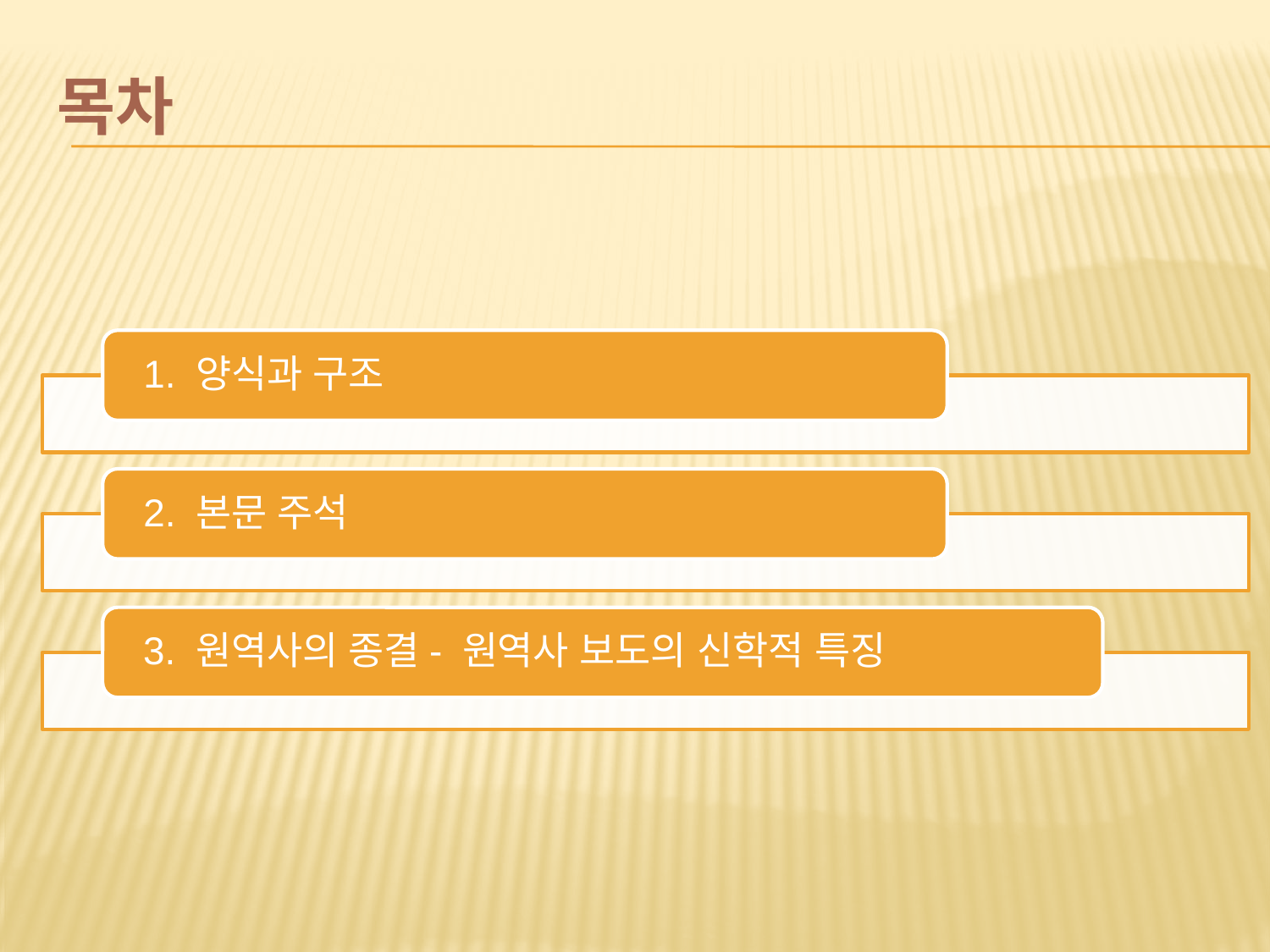

# 목차
1. 양식과 구조
2. 본문 주석
3. 원역사의 종결- 원역사 보도의 신학적 특징